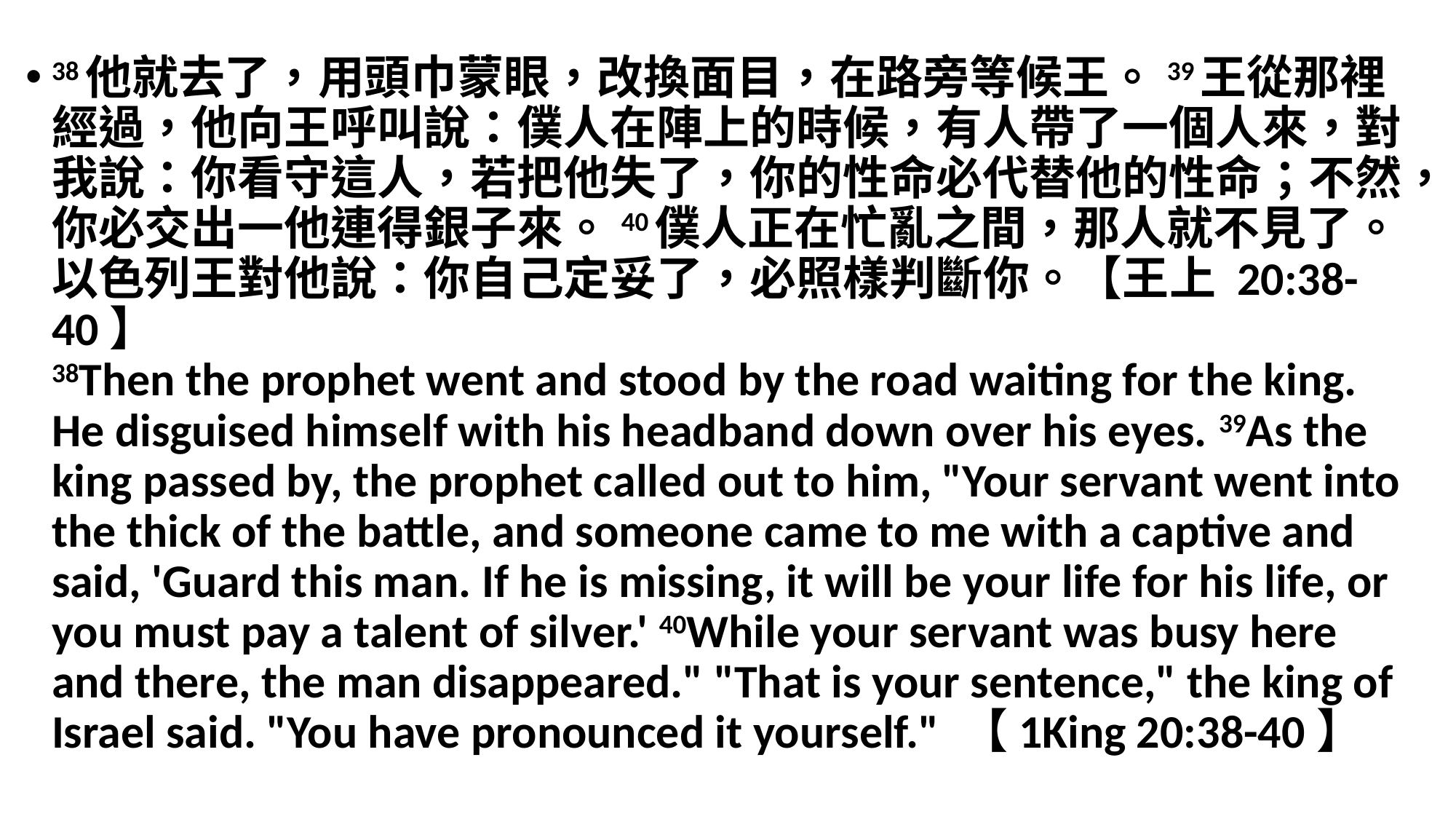

#
38他就去了，用頭巾蒙眼，改換面目，在路旁等候王。39王從那裡經過，他向王呼叫說：僕人在陣上的時候，有人帶了一個人來，對我說：你看守這人，若把他失了，你的性命必代替他的性命；不然，你必交出一他連得銀子來。40僕人正在忙亂之間，那人就不見了。以色列王對他說：你自己定妥了，必照樣判斷你。【王上 20:38-40】
38Then the prophet went and stood by the road waiting for the king. He disguised himself with his headband down over his eyes. 39As the king passed by, the prophet called out to him, "Your servant went into the thick of the battle, and someone came to me with a captive and said, 'Guard this man. If he is missing, it will be your life for his life, or you must pay a talent of silver.' 40While your servant was busy here and there, the man disappeared." "That is your sentence," the king of Israel said. "You have pronounced it yourself." 【1King 20:38-40】